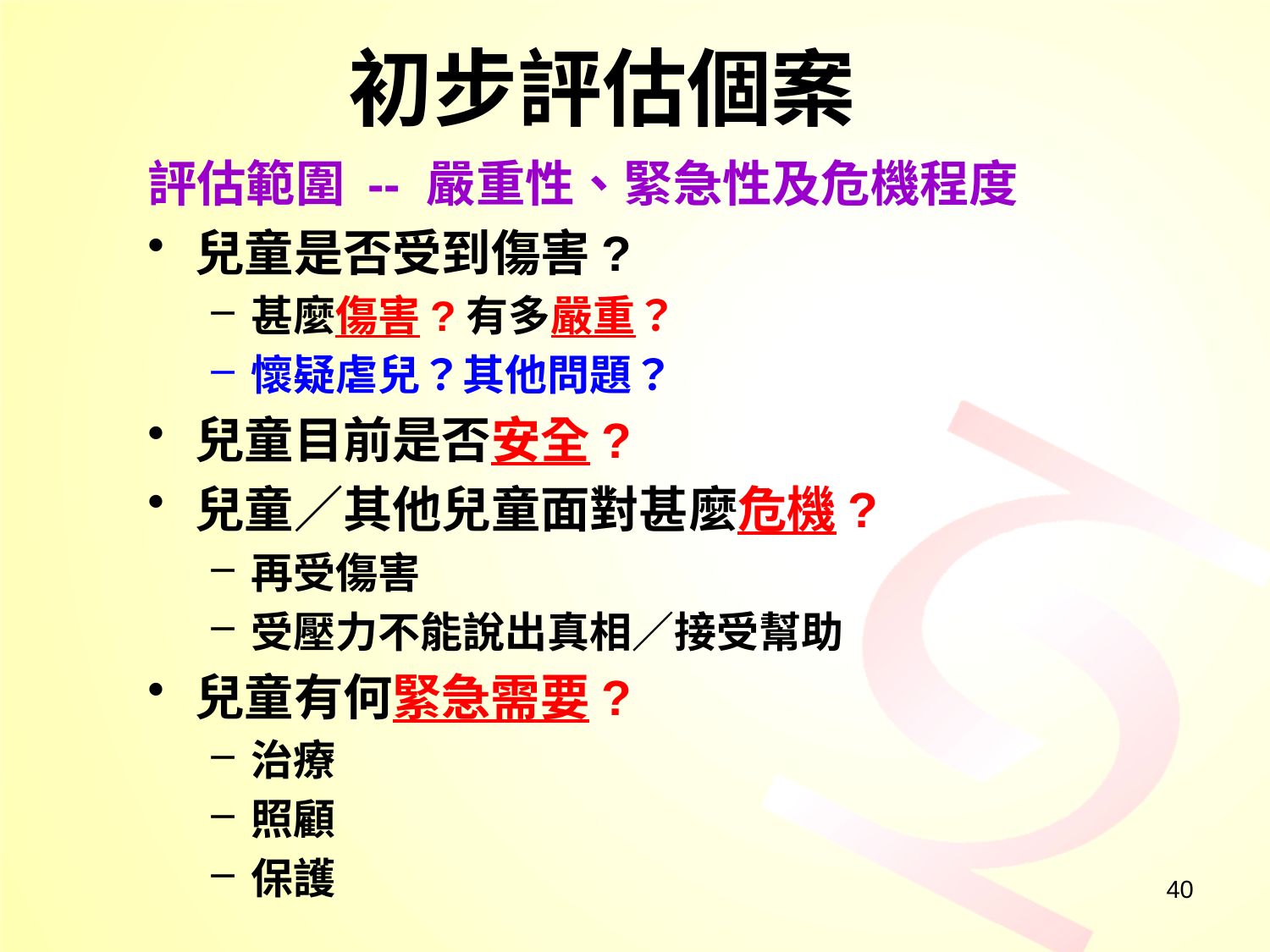

# 初步評估個案
評估範圍 -- 嚴重性、緊急性及危機程度
兒童是否受到傷害?
甚麼傷害?有多嚴重？
懷疑虐兒？其他問題？
兒童目前是否安全?
兒童／其他兒童面對甚麼危機?
再受傷害
受壓力不能說出真相／接受幫助
兒童有何緊急需要?
治療
照顧
保護

40